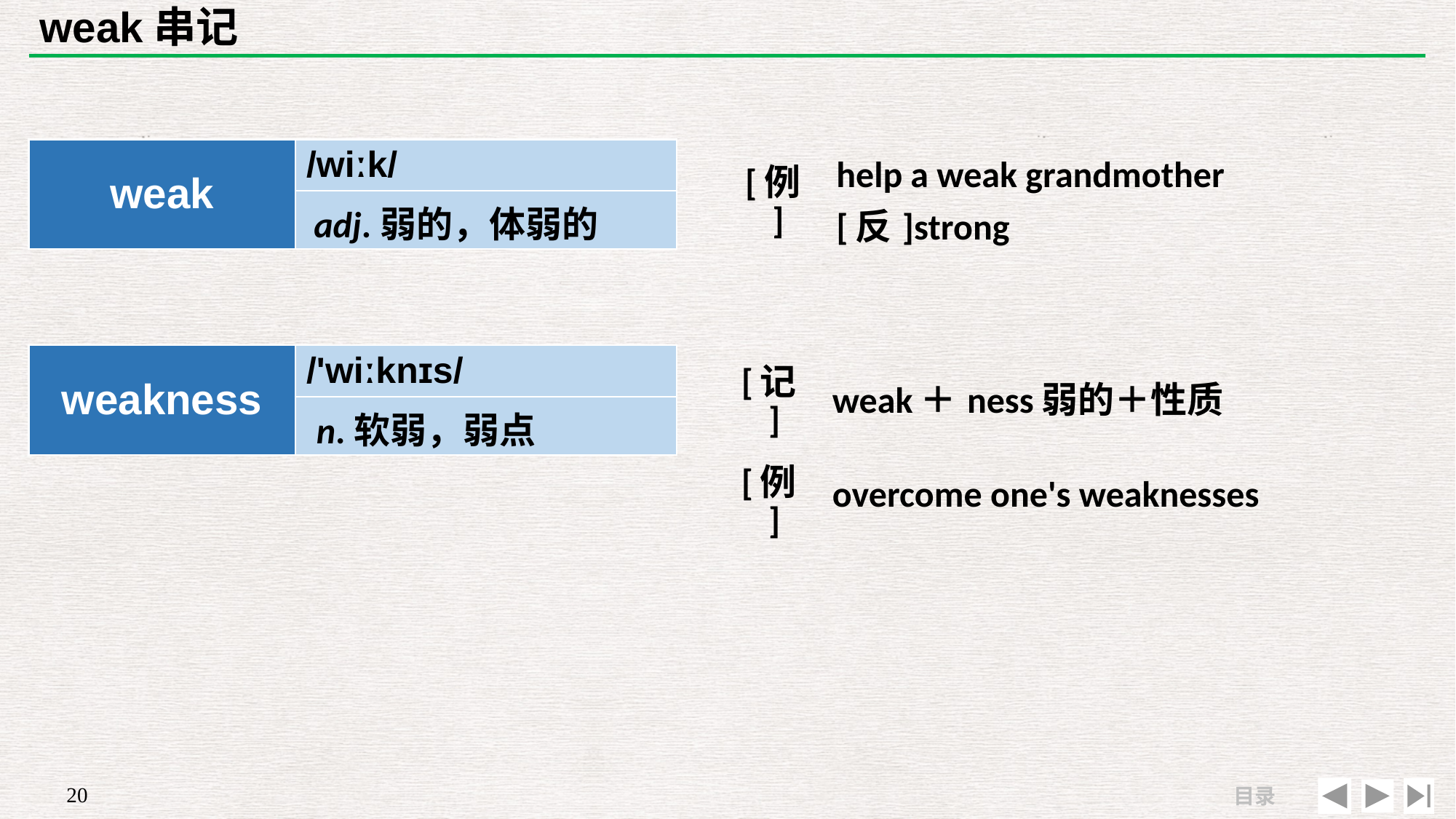

# weak串记

|  |  |
| --- | --- |
| [例] | help a weak grandmother　[反]strong |
| weak | /wiːk/ |
| --- | --- |
|  |  |
adj.弱的，体弱的
| weakness | /'wiːknɪs/ |
| --- | --- |
|  |  |
| [记] | weak＋ness弱的＋性质 |
| --- | --- |
| [例] | overcome one's weaknesses |
n.软弱，弱点